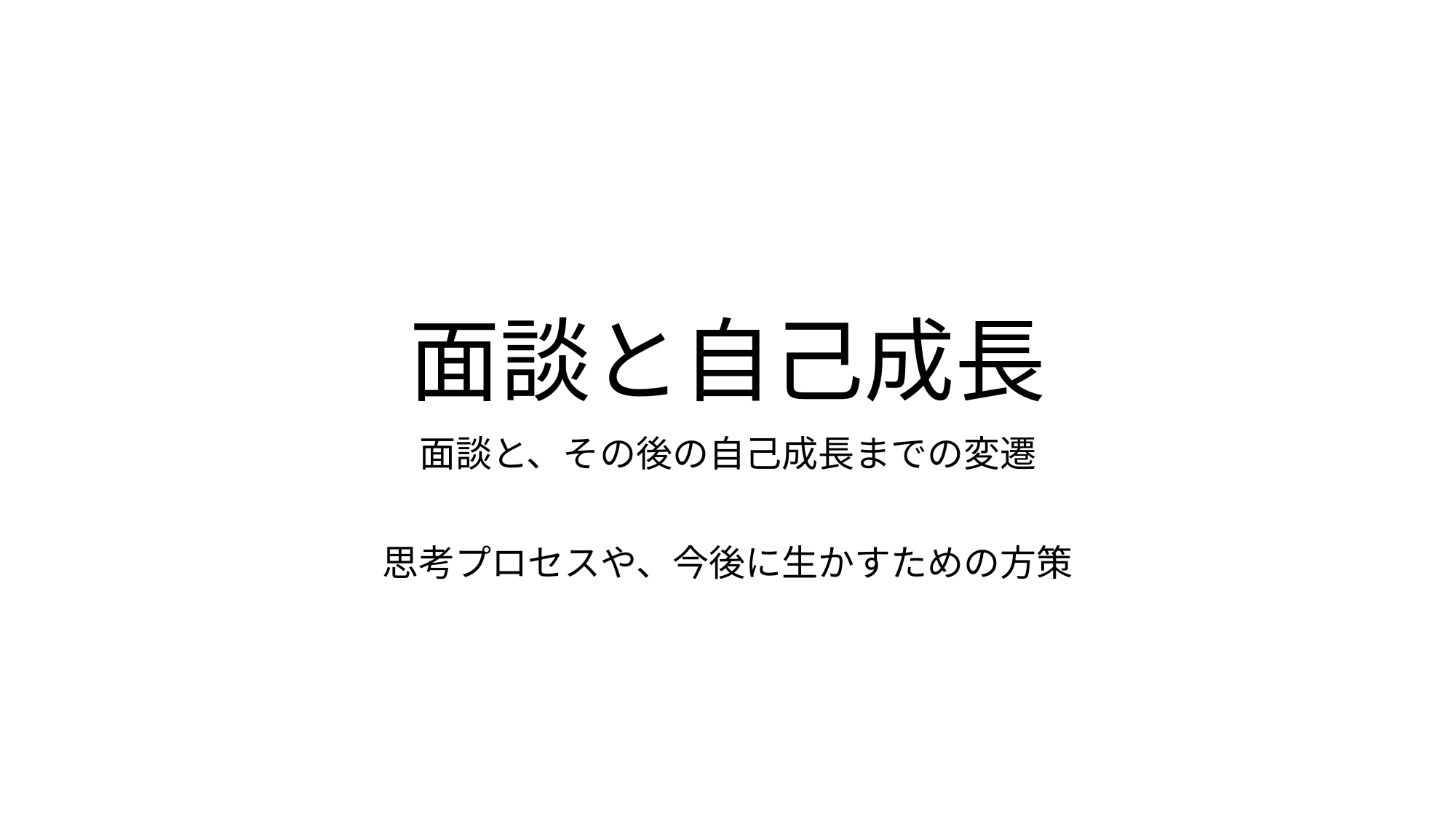

# 面談と自己成長
面談と、その後の自己成長までの変遷

思考プロセスや、今後に生かすための方策